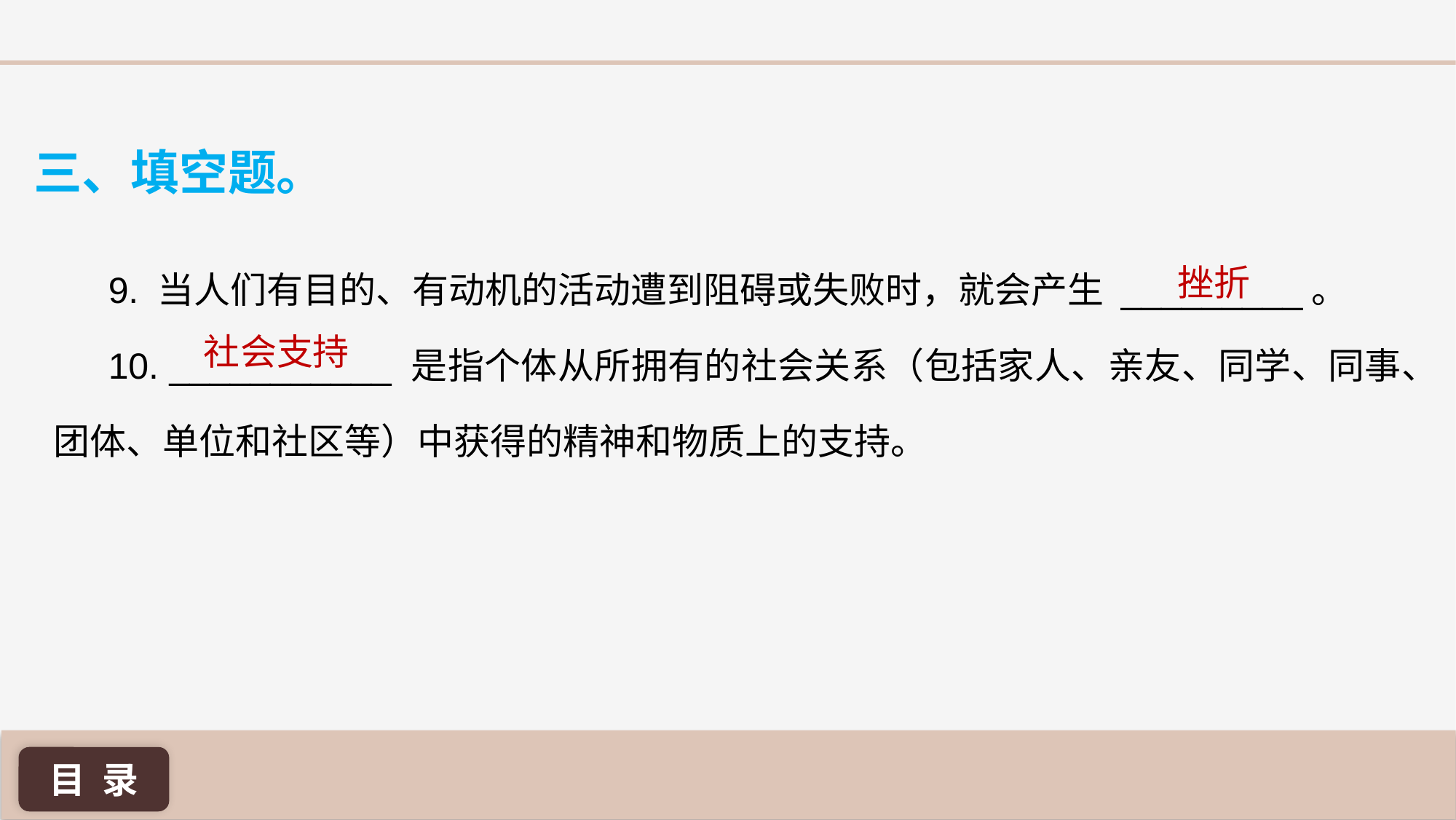

三、填空题。
9. 当人们有目的、有动机的活动遭到阻碍或失败时，就会产生 _________。
10. ___________ 是指个体从所拥有的社会关系（包括家人、亲友、同学、同事、团体、单位和社区等）中获得的精神和物质上的支持。
挫折
社会支持